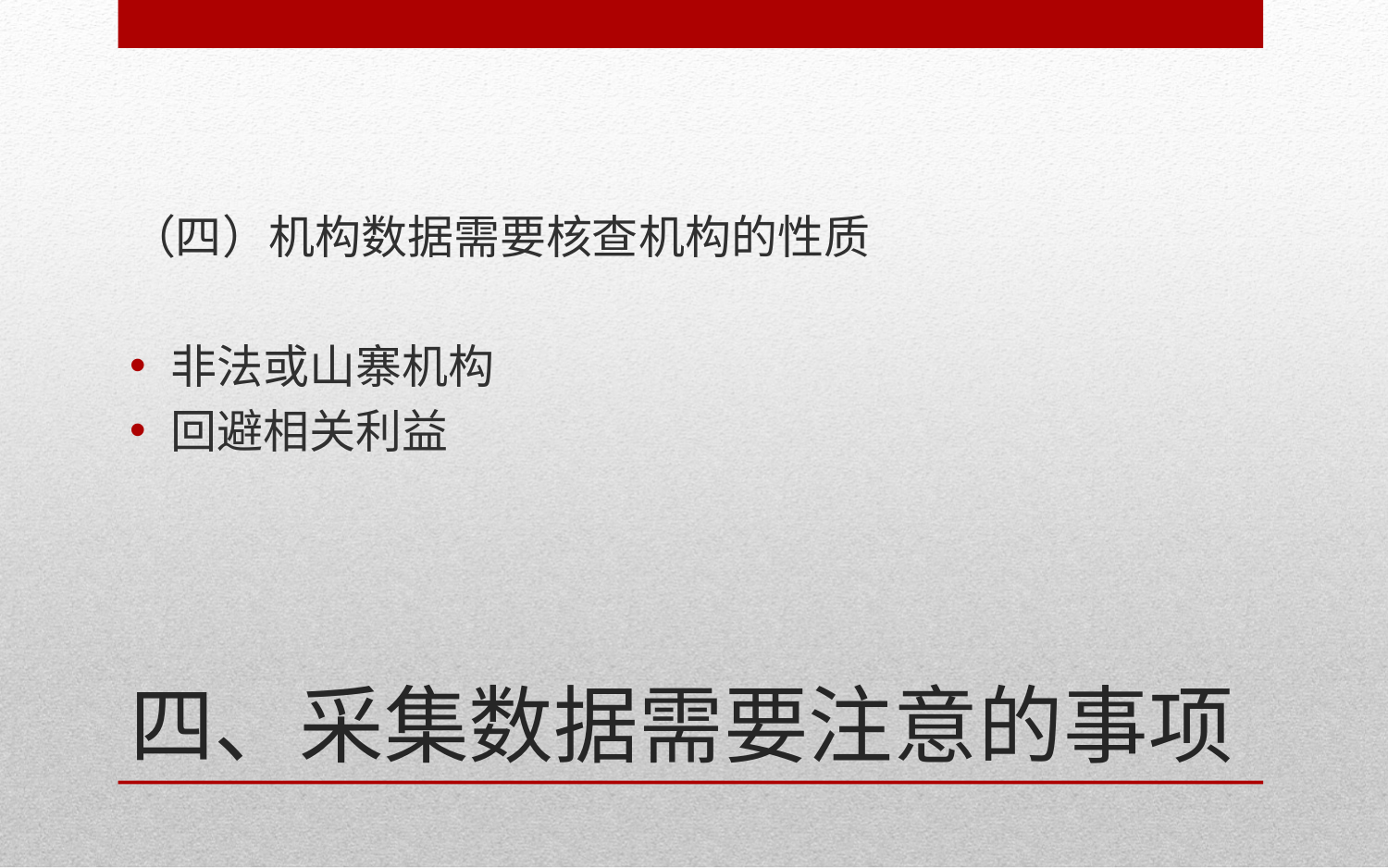

（四）机构数据需要核查机构的性质

非法或山寨机构
回避相关利益
# 四、采集数据需要注意的事项